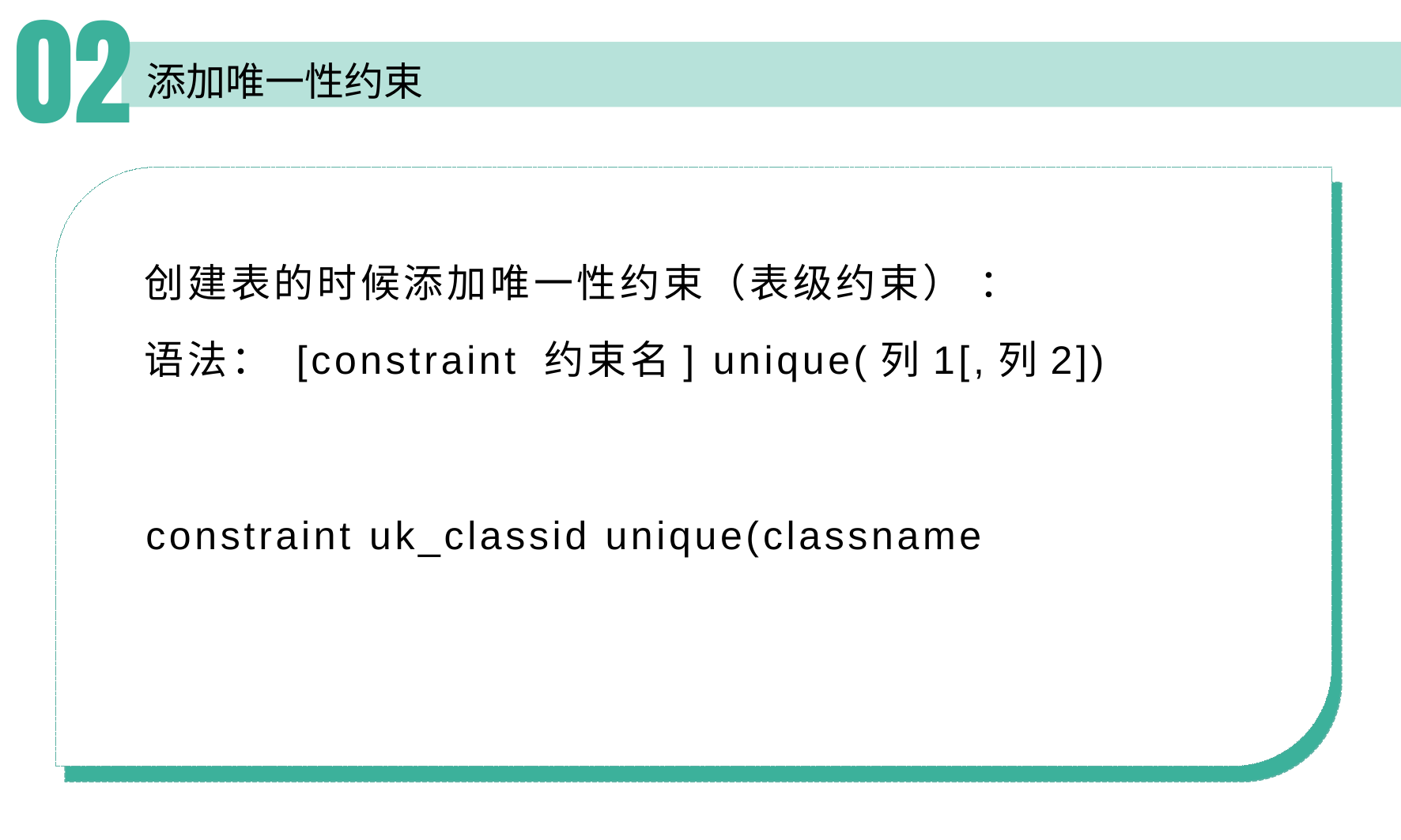

02

添加唯一性约束

创建表的时候添加唯一性约束（表级约束） ：
语法： [constraint 约束名] unique(列1[,列2])
constraint uk_classid unique(classname